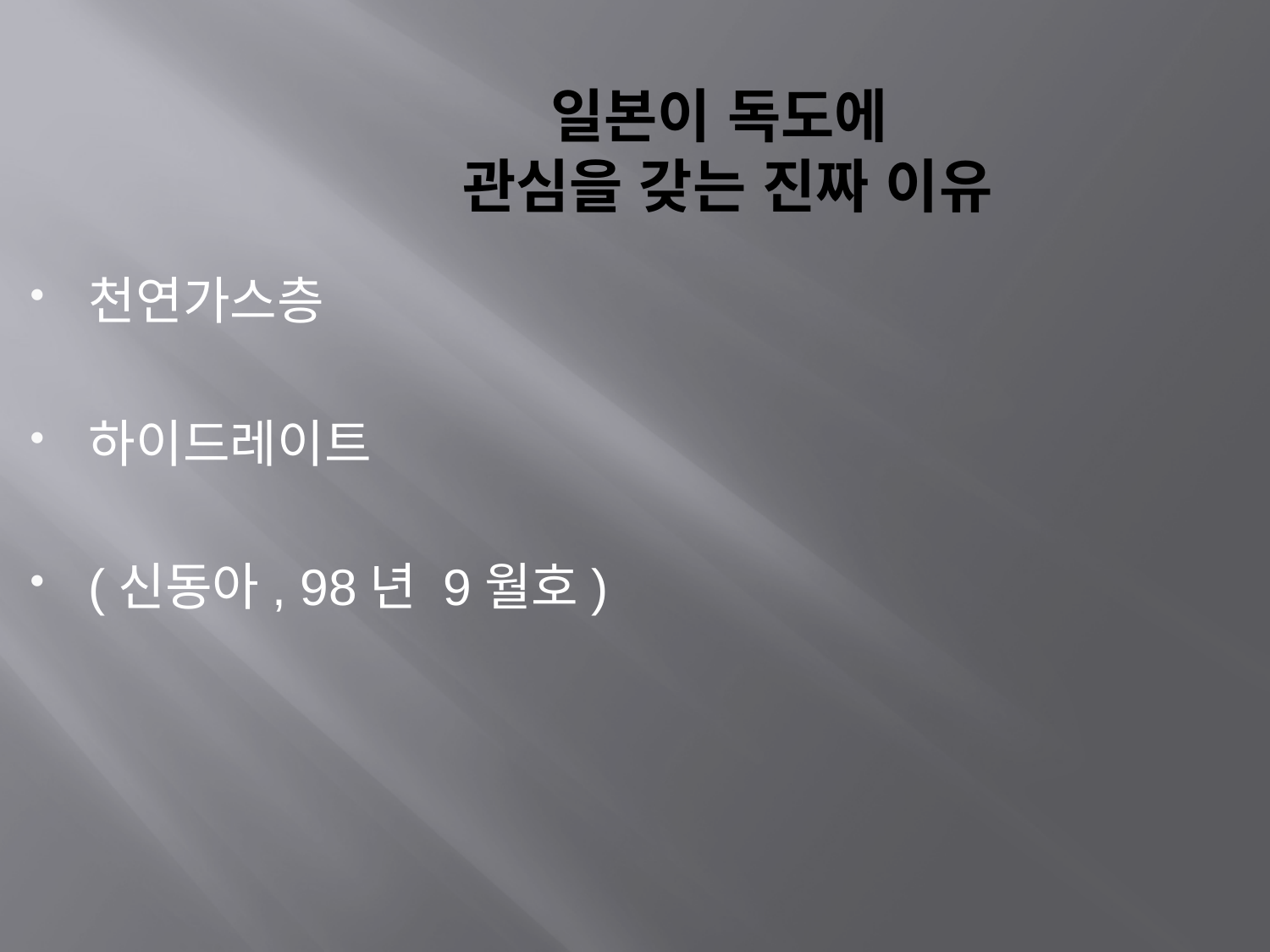

일본이 독도에
관심을 갖는 진짜 이유
천연가스층

하이드레이트

(신동아, 98년 9월호)